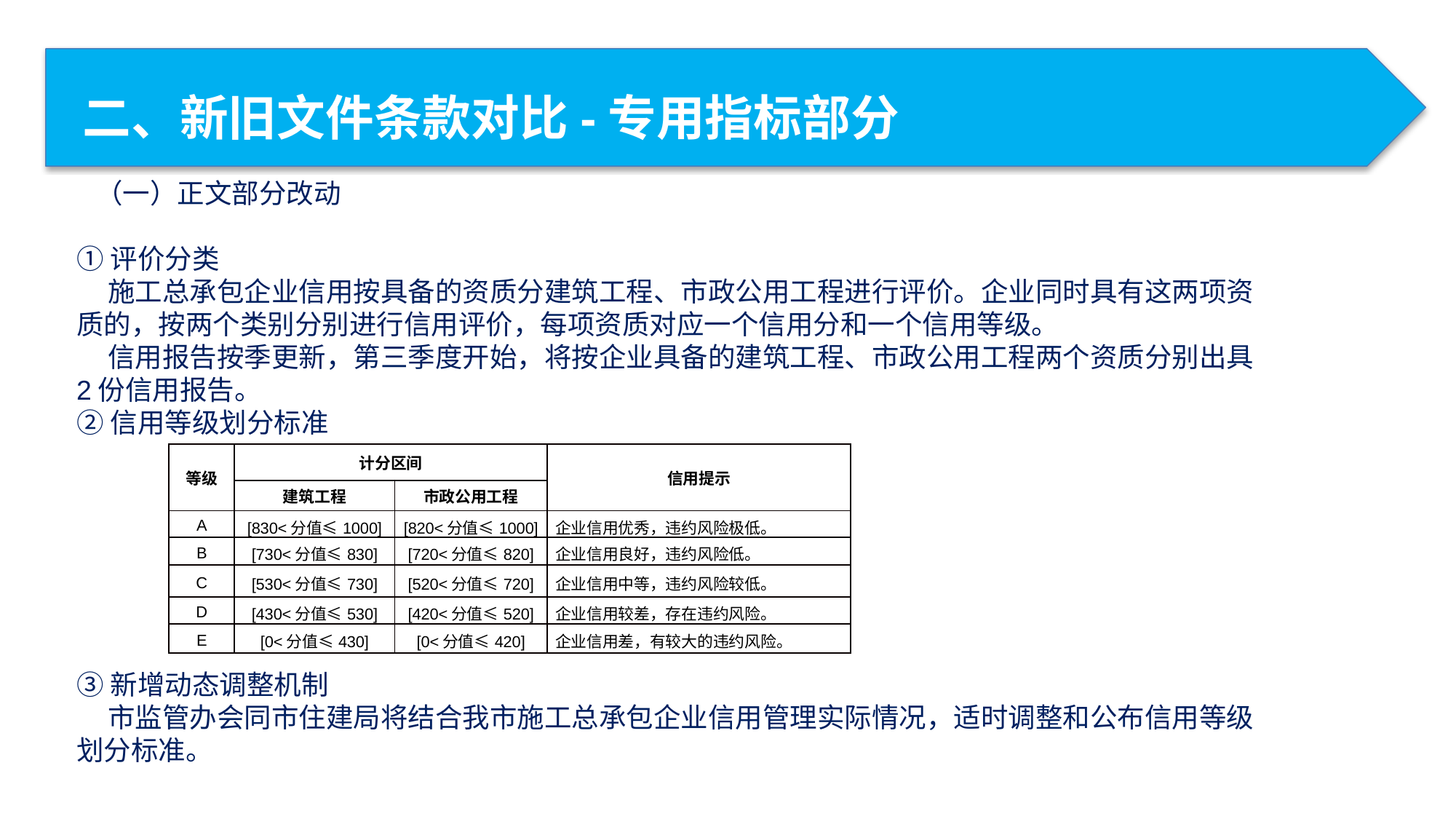

二、新旧文件条款对比-专用指标部分

  （一）正文部分改动

①评价分类
    施工总承包企业信用按具备的资质分建筑工程、市政公用工程进行评价。企业同时具有这两项资质的，按两个类别分别进行信用评价，每项资质对应一个信用分和一个信用等级。
    信用报告按季更新，第三季度开始，将按企业具备的建筑工程、市政公用工程两个资质分别出具2份信用报告。
②信用等级划分标准

③新增动态调整机制
    市监管办会同市住建局将结合我市施工总承包企业信用管理实际情况，适时调整和公布信用等级划分标准。
| 等级 | 计分区间 |  | 信用提示 |
| --- | --- | --- | --- |
|  | 建筑工程 | 市政公用工程 |  |
| A | [830<分值≤1000] | [820<分值≤1000] | 企业信用优秀，违约风险极低。 |
| B | [730<分值≤830] | [720<分值≤820] | 企业信用良好，违约风险低。 |
| C | [530<分值≤730] | [520<分值≤720] | 企业信用中等，违约风险较低。 |
| D | [430<分值≤530] | [420<分值≤520] | 企业信用较差，存在违约风险。 |
| E | [0<分值≤430] | [0<分值≤420] | 企业信用差，有较大的违约风险。 |